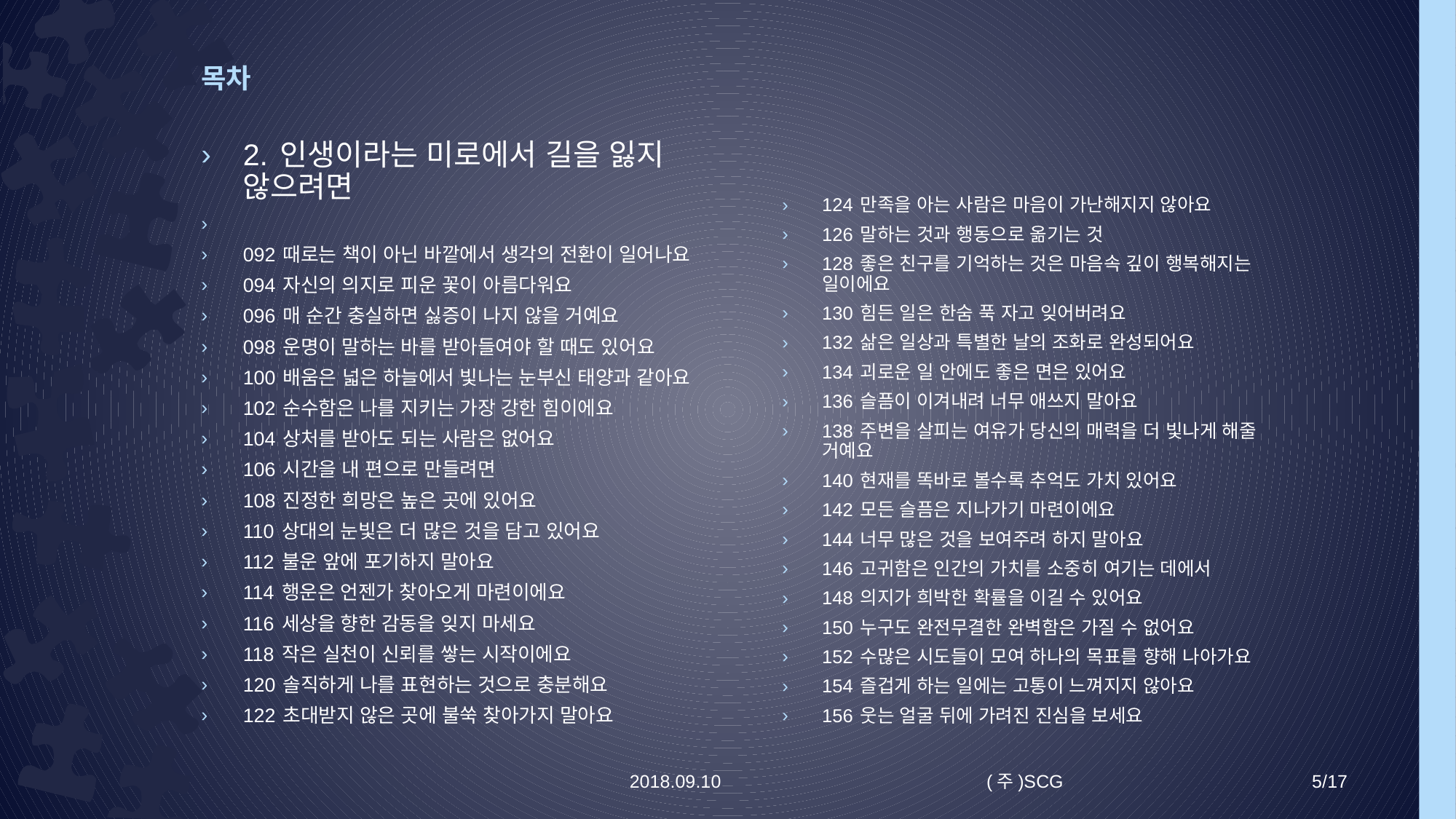

# 목차
2. 인생이라는 미로에서 길을 잃지 않으려면

092 때로는 책이 아닌 바깥에서 생각의 전환이 일어나요
094 자신의 의지로 피운 꽃이 아름다워요
096 매 순간 충실하면 싫증이 나지 않을 거예요
098 운명이 말하는 바를 받아들여야 할 때도 있어요
100 배움은 넓은 하늘에서 빛나는 눈부신 태양과 같아요
102 순수함은 나를 지키는 가장 강한 힘이에요
104 상처를 받아도 되는 사람은 없어요
106 시간을 내 편으로 만들려면
108 진정한 희망은 높은 곳에 있어요
110 상대의 눈빛은 더 많은 것을 담고 있어요
112 불운 앞에 포기하지 말아요
114 행운은 언젠가 찾아오게 마련이에요
116 세상을 향한 감동을 잊지 마세요
118 작은 실천이 신뢰를 쌓는 시작이에요
120 솔직하게 나를 표현하는 것으로 충분해요
122 초대받지 않은 곳에 불쑥 찾아가지 말아요
124 만족을 아는 사람은 마음이 가난해지지 않아요
126 말하는 것과 행동으로 옮기는 것
128 좋은 친구를 기억하는 것은 마음속 깊이 행복해지는 일이에요
130 힘든 일은 한숨 푹 자고 잊어버려요
132 삶은 일상과 특별한 날의 조화로 완성되어요
134 괴로운 일 안에도 좋은 면은 있어요
136 슬픔이 이겨내려 너무 애쓰지 말아요
138 주변을 살피는 여유가 당신의 매력을 더 빛나게 해줄 거예요
140 현재를 똑바로 볼수록 추억도 가치 있어요
142 모든 슬픔은 지나가기 마련이에요
144 너무 많은 것을 보여주려 하지 말아요
146 고귀함은 인간의 가치를 소중히 여기는 데에서
148 의지가 희박한 확률을 이길 수 있어요
150 누구도 완전무결한 완벽함은 가질 수 없어요
152 수많은 시도들이 모여 하나의 목표를 향해 나아가요
154 즐겁게 하는 일에는 고통이 느껴지지 않아요
156 웃는 얼굴 뒤에 가려진 진심을 보세요

2018.09.10
(주)SCG
5/17